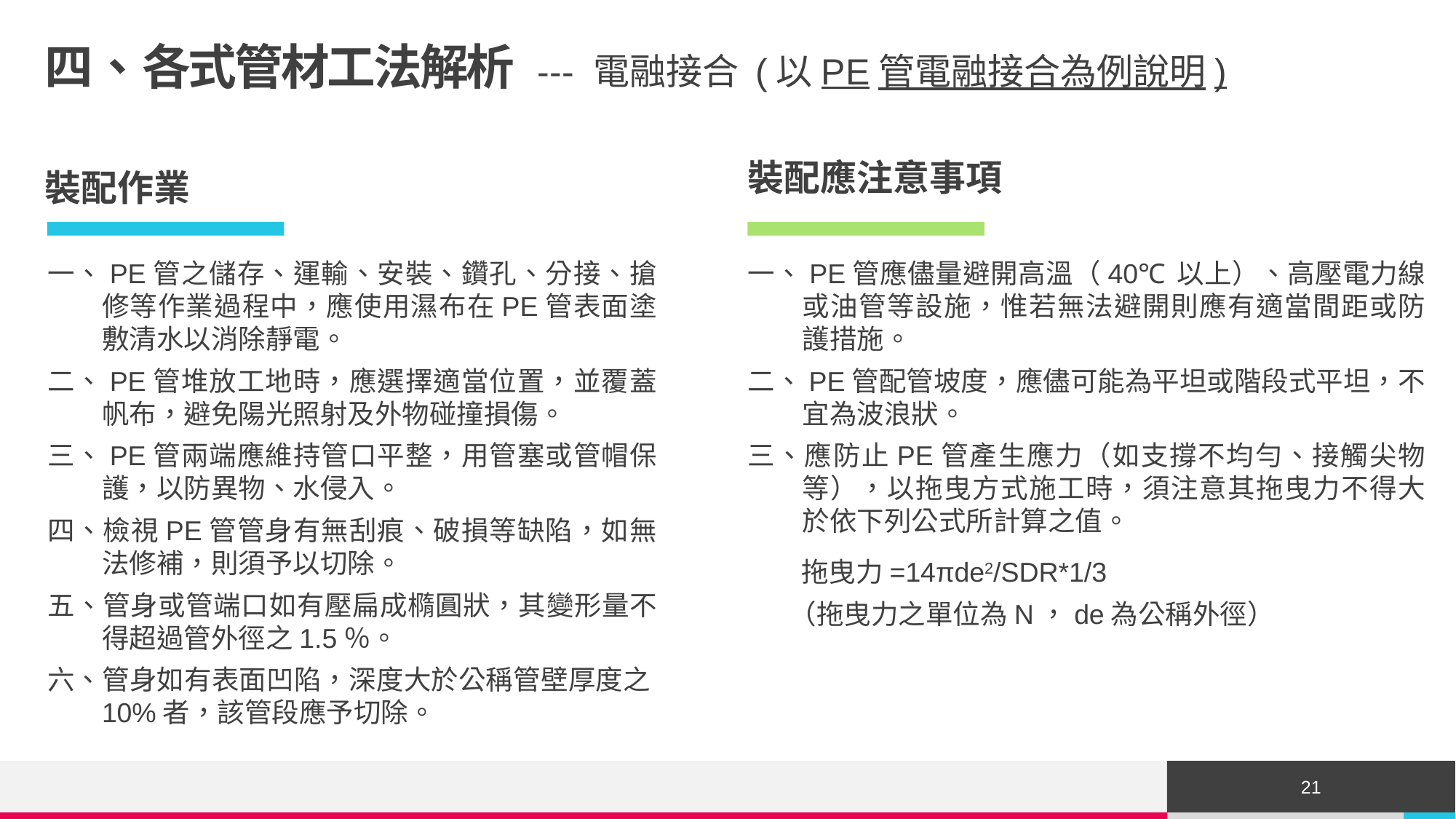

# 四、各式管材工法解析 --- 電融接合 (以PE管電融接合為例說明)
裝配應注意事項
裝配作業

一、PE管之儲存、運輸、安裝、鑽孔、分接、搶修等作業過程中，應使用濕布在PE管表面塗敷清水以消除靜電。
二、PE管堆放工地時，應選擇適當位置，並覆蓋帆布，避免陽光照射及外物碰撞損傷。
三、PE管兩端應維持管口平整，用管塞或管帽保護，以防異物、水侵入。
四、檢視PE管管身有無刮痕、破損等缺陷，如無法修補，則須予以切除。
五、管身或管端口如有壓扁成橢圓狀，其變形量不得超過管外徑之1.5％。
六、管身如有表面凹陷，深度大於公稱管壁厚度之10%者，該管段應予切除。

一、PE管應儘量避開高溫（40℃以上）、高壓電力線或油管等設施，惟若無法避開則應有適當間距或防護措施。
二、PE管配管坡度，應儘可能為平坦或階段式平坦，不宜為波浪狀。
三、應防止PE管產生應力（如支撐不均勻、接觸尖物等），以拖曳方式施工時，須注意其拖曳力不得大於依下列公式所計算之值。
拖曳力=14πde2/SDR*1/3
（拖曳力之單位為N，de為公稱外徑）

21